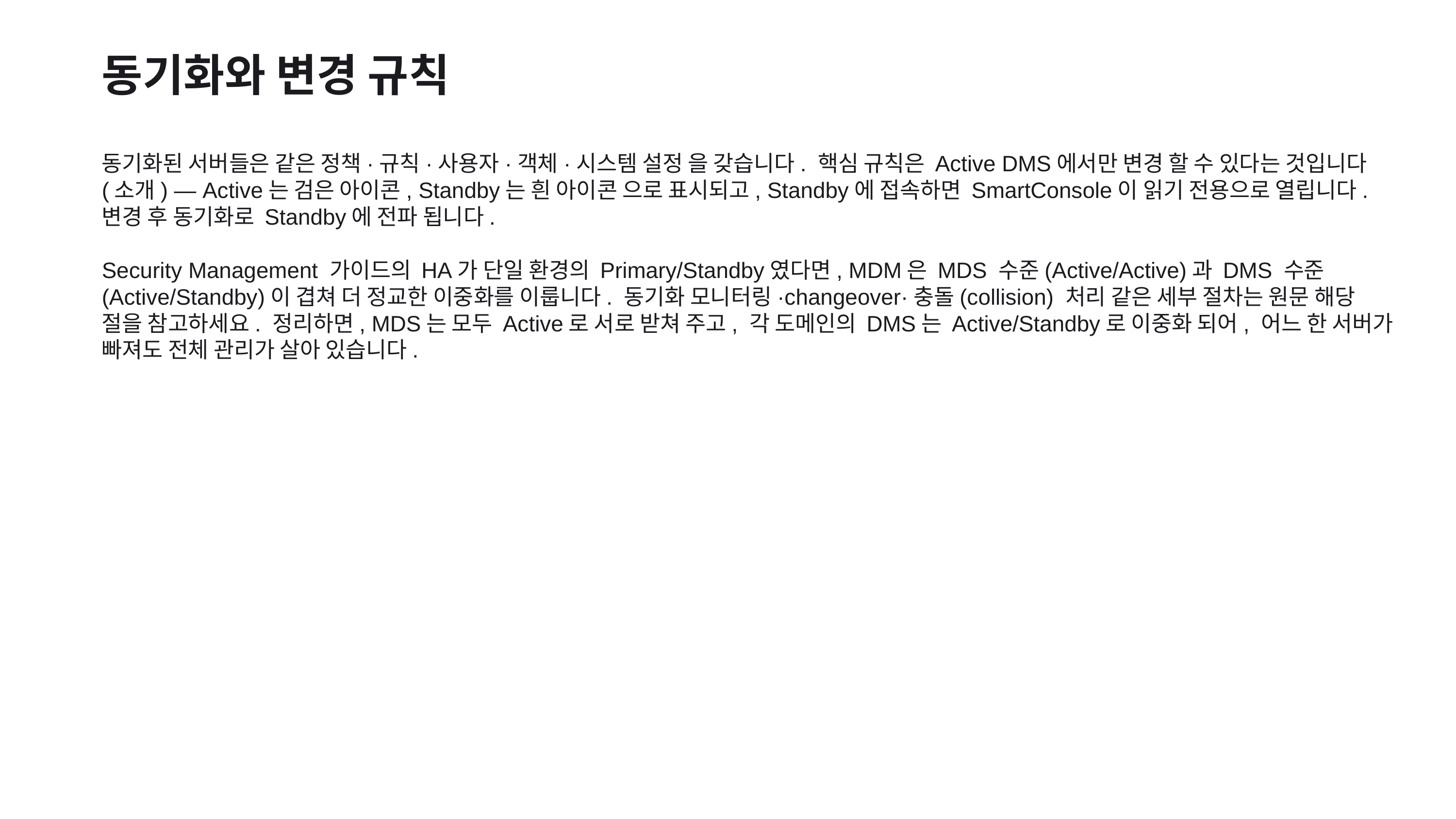

동기화와 변경 규칙
동기화된 서버들은 같은 정책·규칙·사용자·객체·시스템 설정 을 갖습니다. 핵심 규칙은 Active DMS에서만 변경 할 수 있다는 것입니다(소개) — Active는 검은 아이콘, Standby는 흰 아이콘 으로 표시되고, Standby에 접속하면 SmartConsole이 읽기 전용으로 열립니다. 변경 후 동기화로 Standby에 전파 됩니다.

Security Management 가이드의 HA가 단일 환경의 Primary/Standby였다면, MDM은 MDS 수준(Active/Active)과 DMS 수준(Active/Standby)이 겹쳐 더 정교한 이중화를 이룹니다. 동기화 모니터링·changeover·충돌(collision) 처리 같은 세부 절차는 원문 해당 절을 참고하세요. 정리하면, MDS는 모두 Active로 서로 받쳐 주고, 각 도메인의 DMS는 Active/Standby로 이중화 되어, 어느 한 서버가 빠져도 전체 관리가 살아 있습니다.